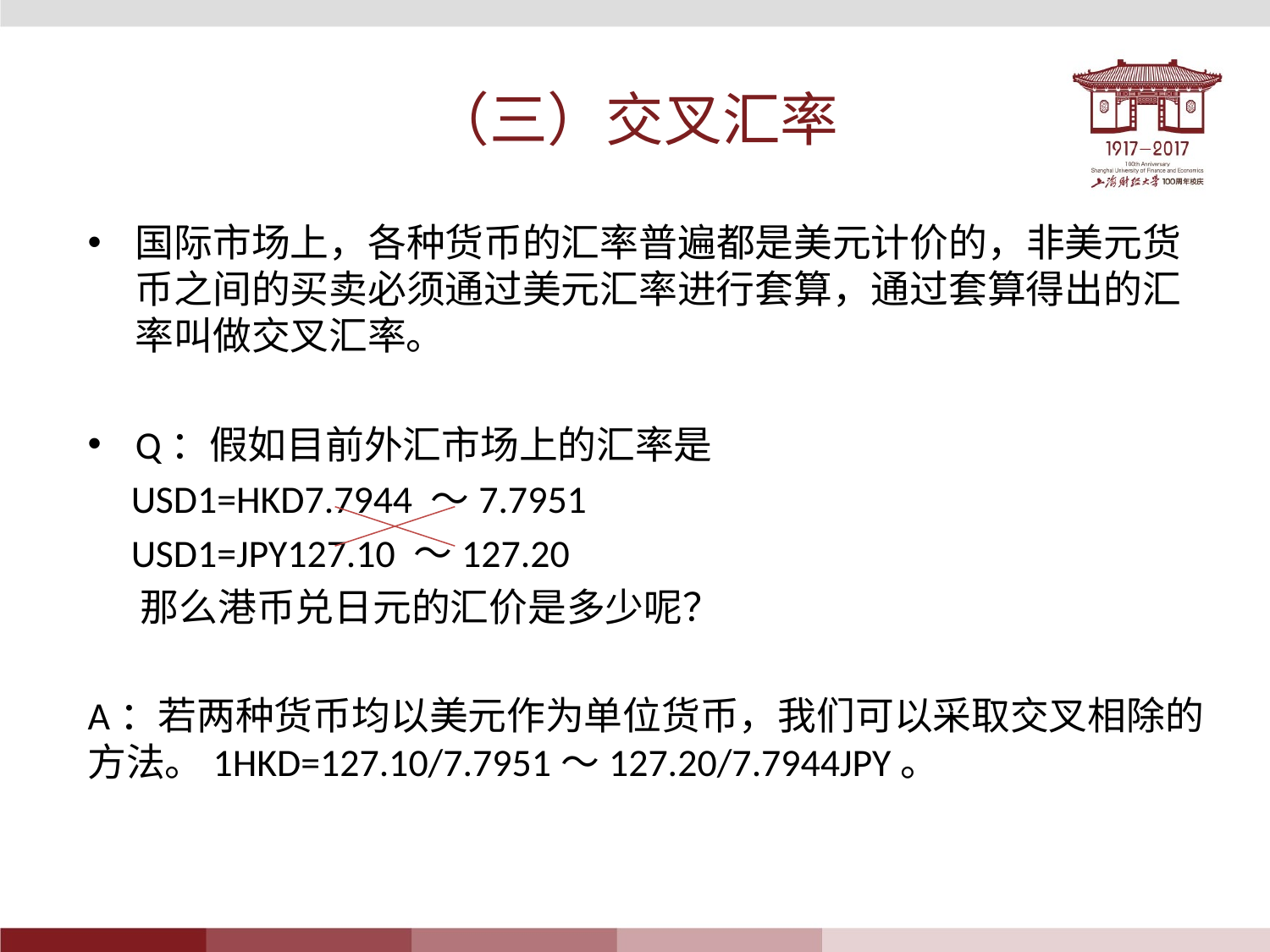

# （三）交叉汇率
国际市场上，各种货币的汇率普遍都是美元计价的，非美元货币之间的买卖必须通过美元汇率进行套算，通过套算得出的汇率叫做交叉汇率。

Q：假如目前外汇市场上的汇率是
     USD1=HKD7.7944 ～7.7951
     USD1=JPY127.10 ～127.20
     那么港币兑日元的汇价是多少呢？

A：若两种货币均以美元作为单位货币，我们可以采取交叉相除的方法。1HKD=127.10/7.7951～127.20/7.7944JPY。